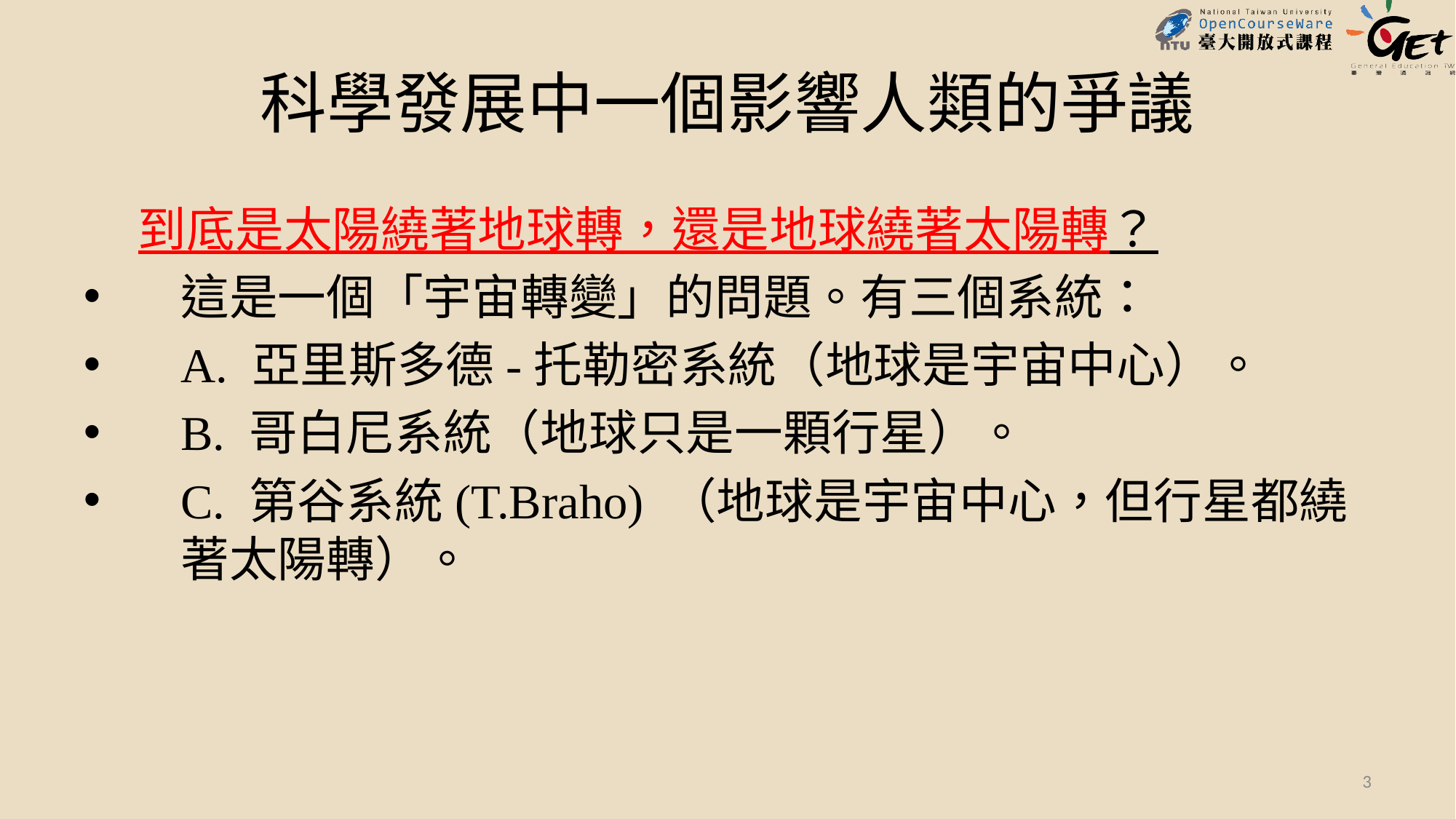

# 科學發展中一個影響人類的爭議
到底是太陽繞著地球轉，還是地球繞著太陽轉？
這是一個「宇宙轉變」的問題。有三個系統：
A. 亞里斯多德-托勒密系統（地球是宇宙中心）。
B. 哥白尼系統（地球只是一顆行星）。
C. 第谷系統(T.Braho) （地球是宇宙中心，但行星都繞著太陽轉）。
3